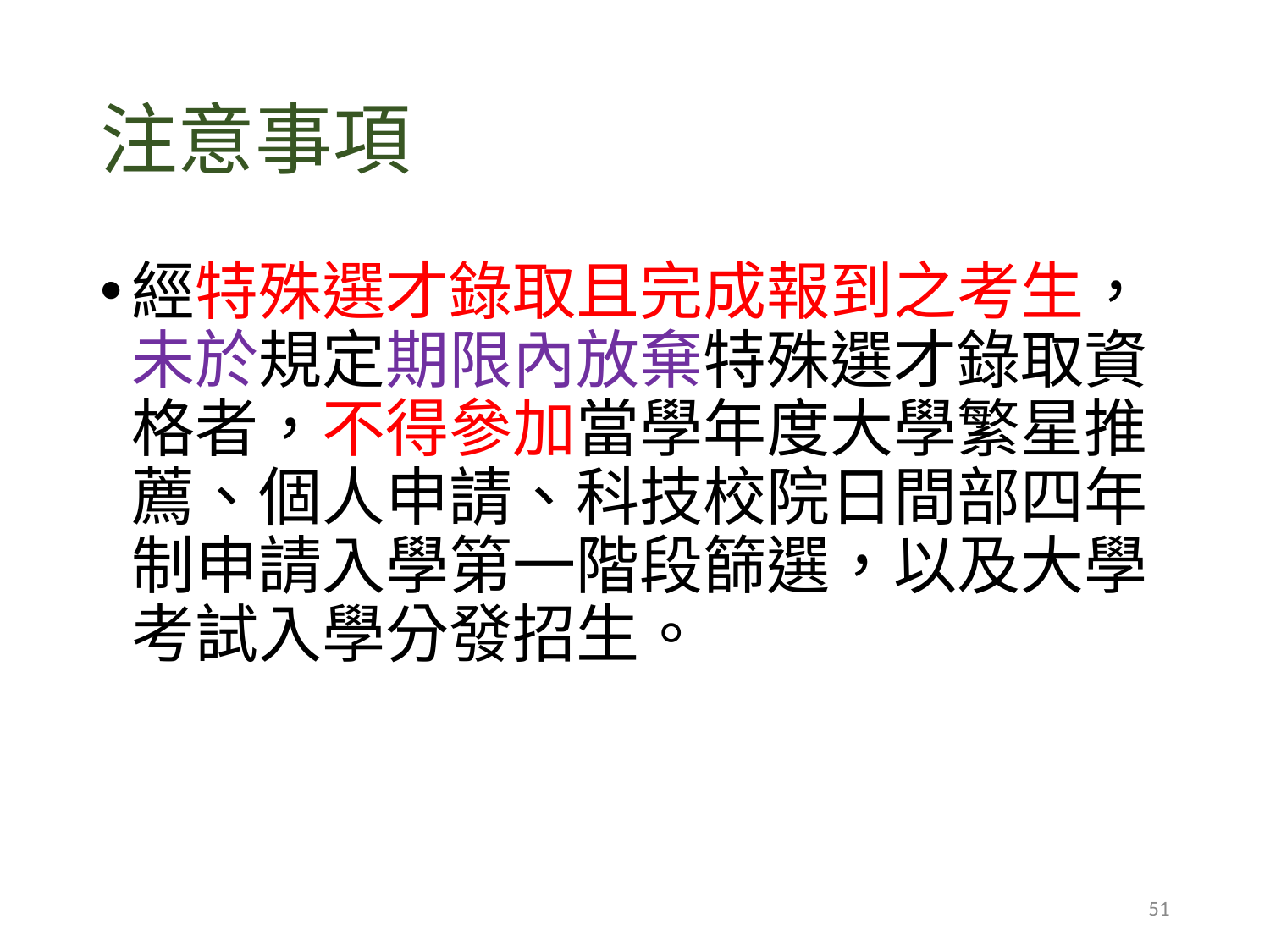

# 注意事項
經特殊選才錄取且完成報到之考生，未於規定期限內放棄特殊選才錄取資格者，不得參加當學年度大學繁星推薦、個人申請、科技校院日間部四年制申請入學第一階段篩選，以及大學考試入學分發招生。
51